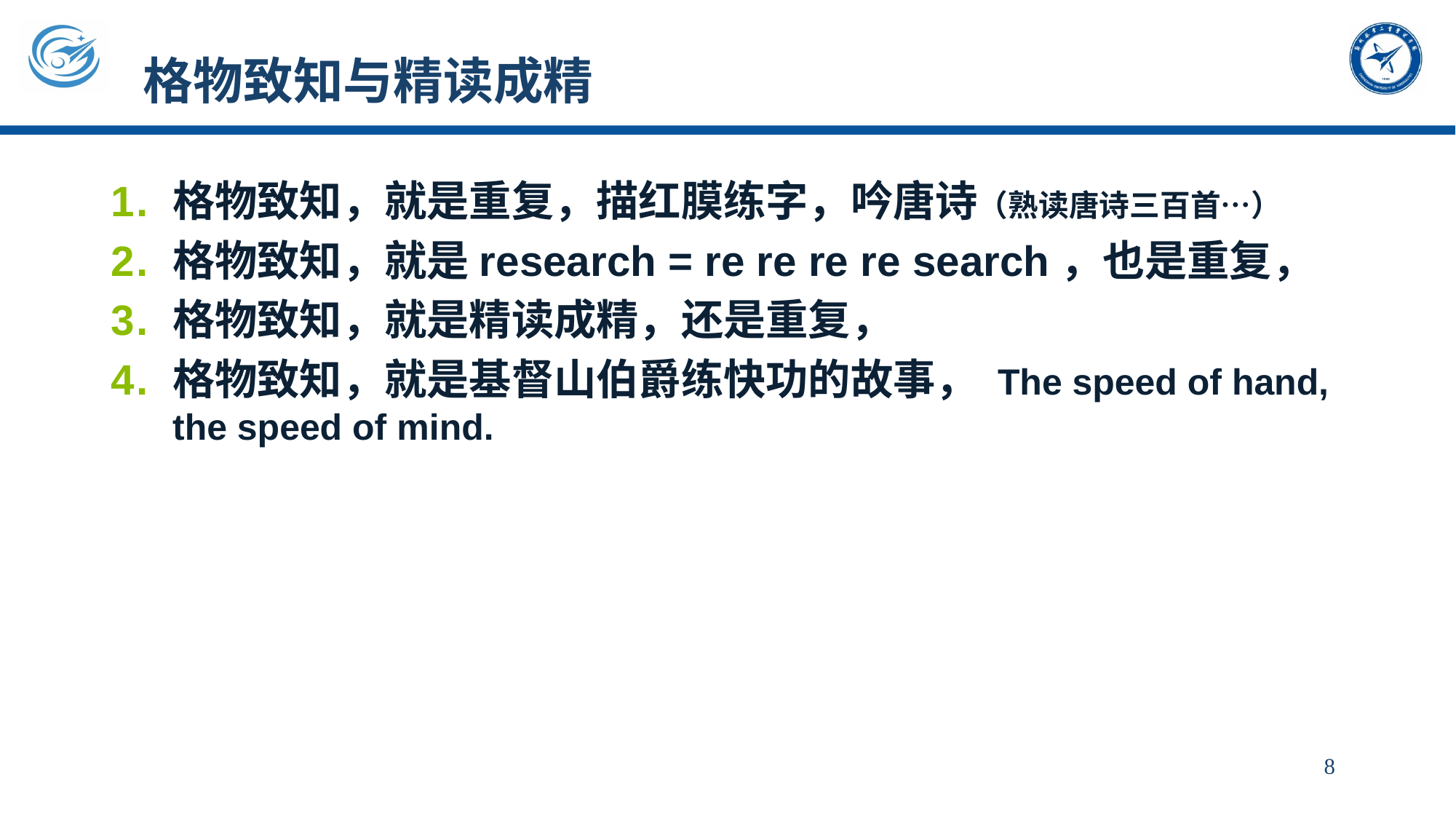

# 格物致知与精读成精
格物致知，就是重复，描红膜练字，吟唐诗（熟读唐诗三百首…）
格物致知，就是research = re re re re search，也是重复，
格物致知，就是精读成精，还是重复，
格物致知，就是基督山伯爵练快功的故事， The speed of hand, the speed of mind.
8